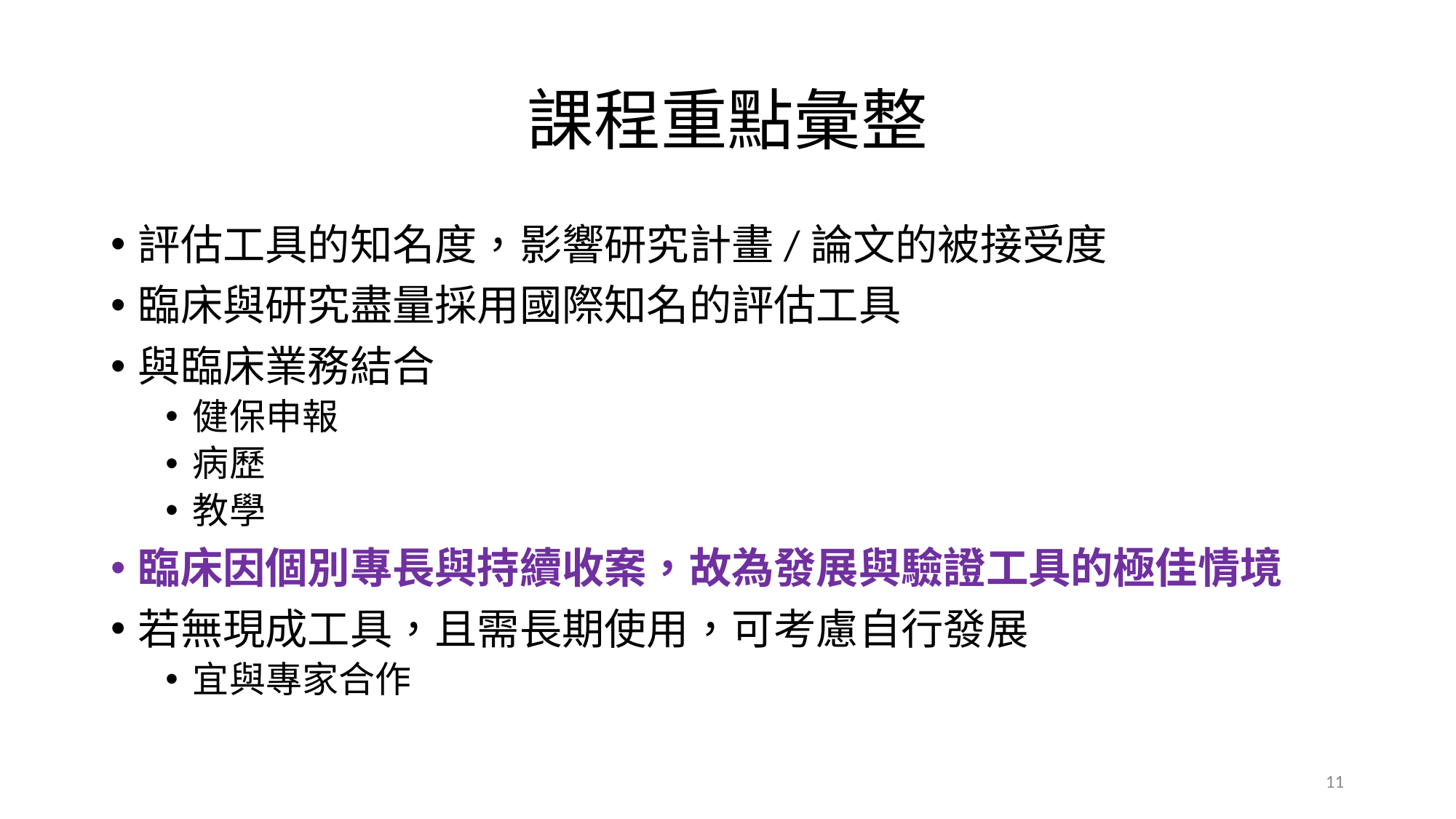

# 課程重點彙整
評估工具的知名度，影響研究計畫/論文的被接受度
臨床與研究盡量採用國際知名的評估工具
與臨床業務結合
健保申報
病歷
教學
臨床因個別專長與持續收案，故為發展與驗證工具的極佳情境
若無現成工具，且需長期使用，可考慮自行發展
宜與專家合作

11